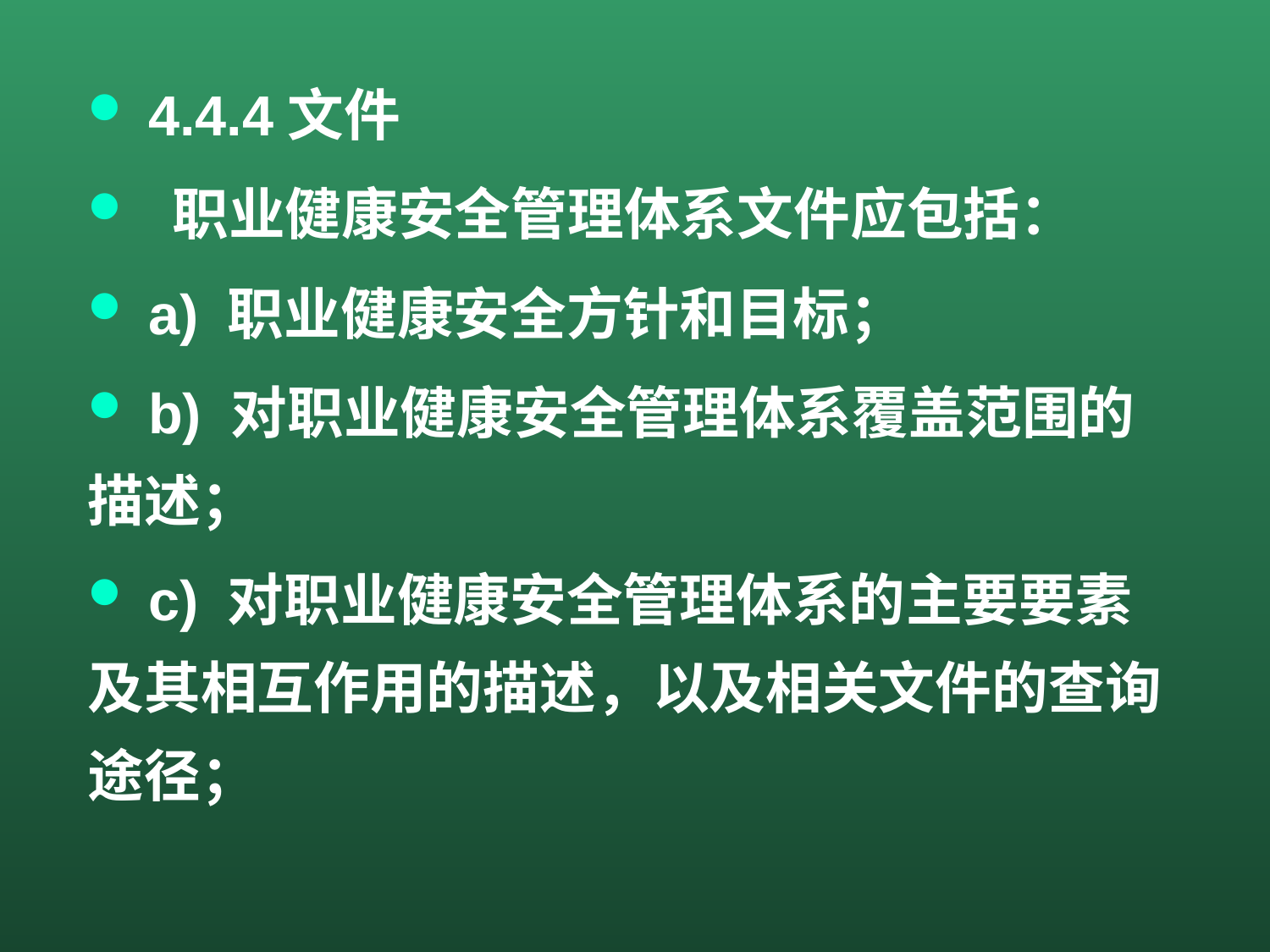

4.4.4文件
  职业健康安全管理体系文件应包括：
 a) 职业健康安全方针和目标；
 b) 对职业健康安全管理体系覆盖范围的描述；
 c) 对职业健康安全管理体系的主要要素及其相互作用的描述，以及相关文件的查询途径；